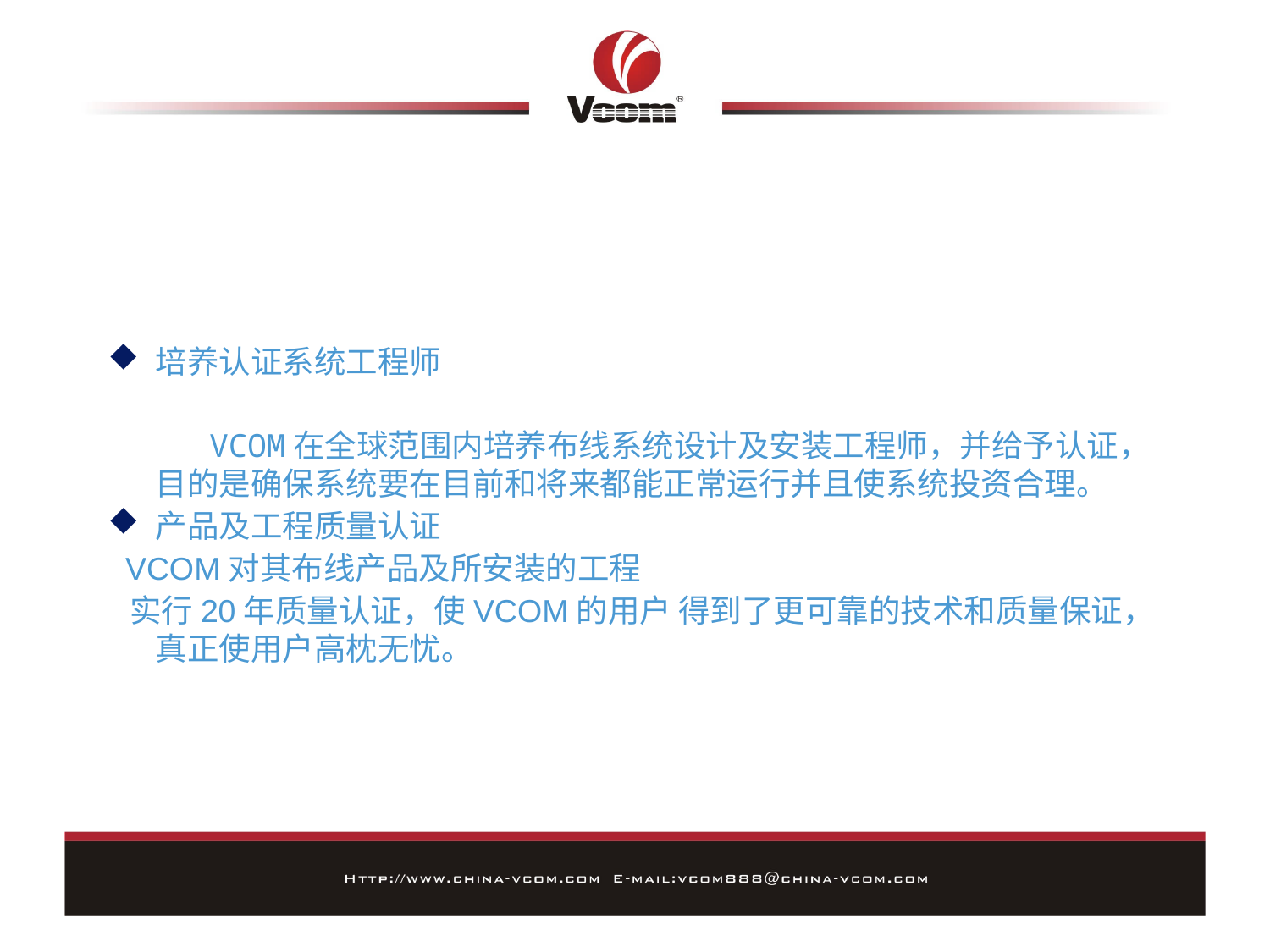

工程质量认证措施
培养认证系统工程师

      VCOM在全球范围内培养布线系统设计及安装工程师，并给予认证，目的是确保系统要在目前和将来都能正常运行并且使系统投资合理。
产品及工程质量认证
  VCOM对其布线产品及所安装的工程
  实行20年质量认证，使VCOM的用户 得到了更可靠的技术和质量保证，真正使用户高枕无忧。